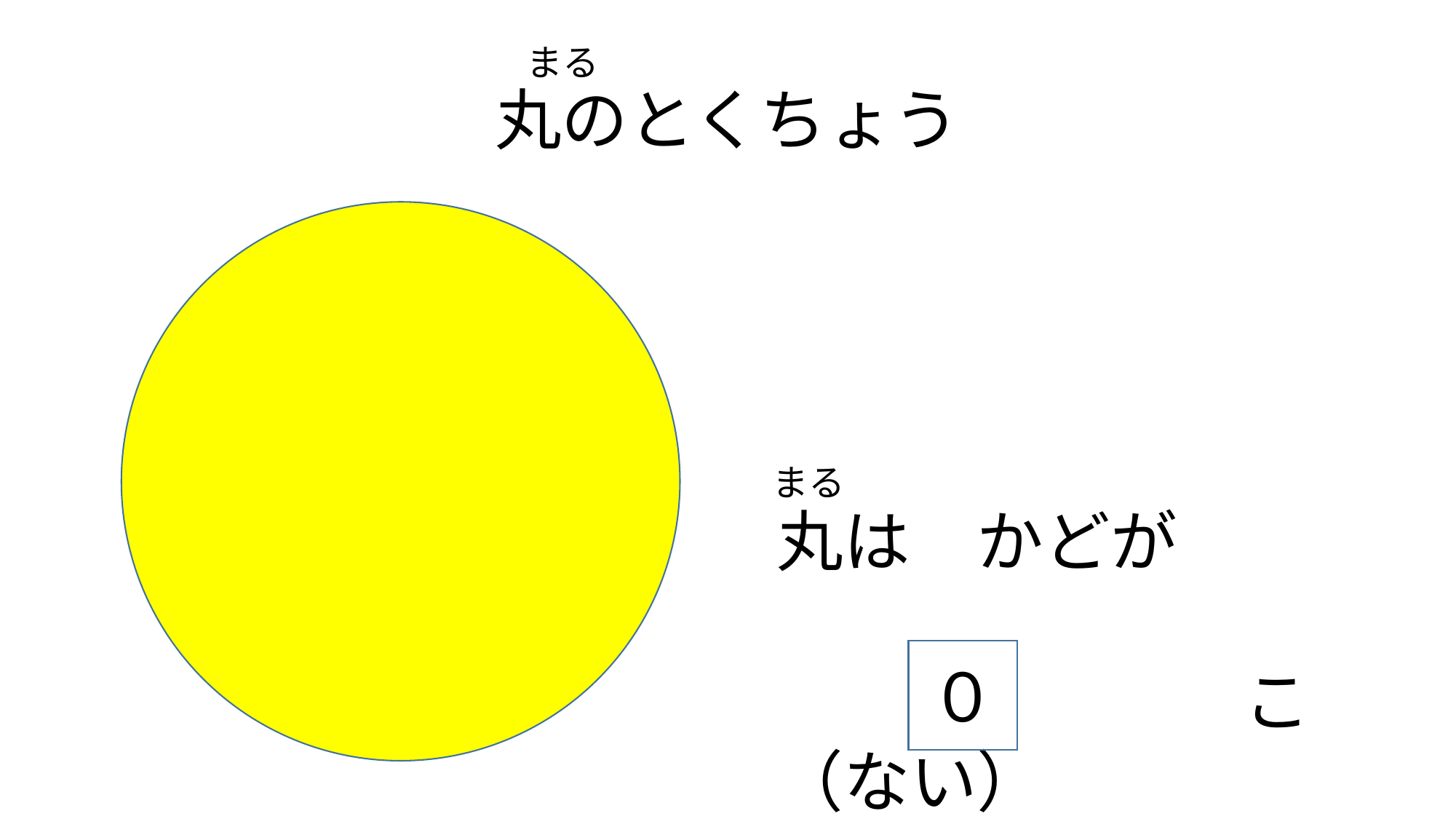

まる
# 丸のとくちょう

まる
丸は　かどが

　　　　　　　こ（ない）
０